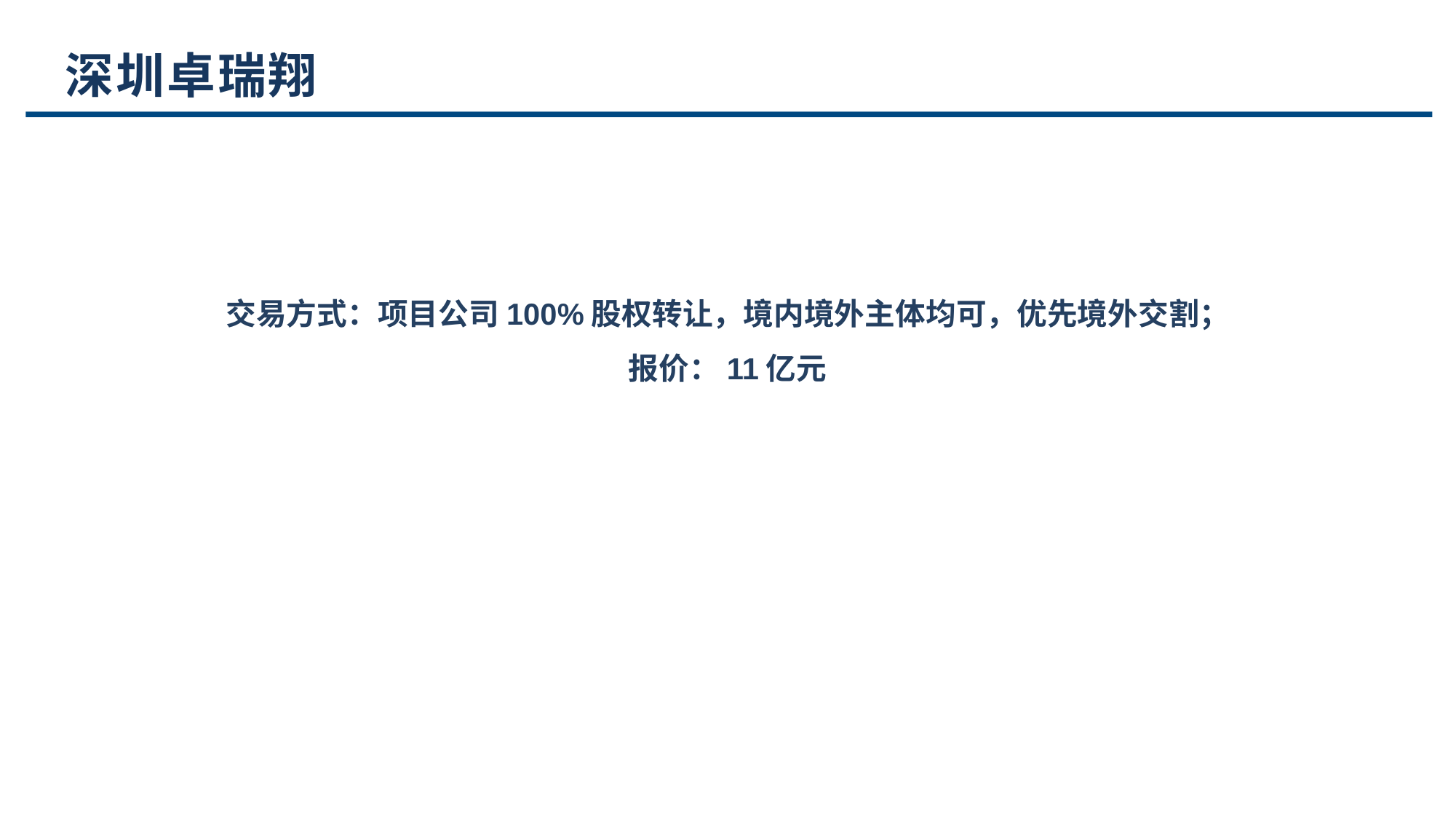

# 深圳卓瑞翔
交易方式：项目公司100%股权转让，境内境外主体均可，优先境外交割；
报价：11亿元